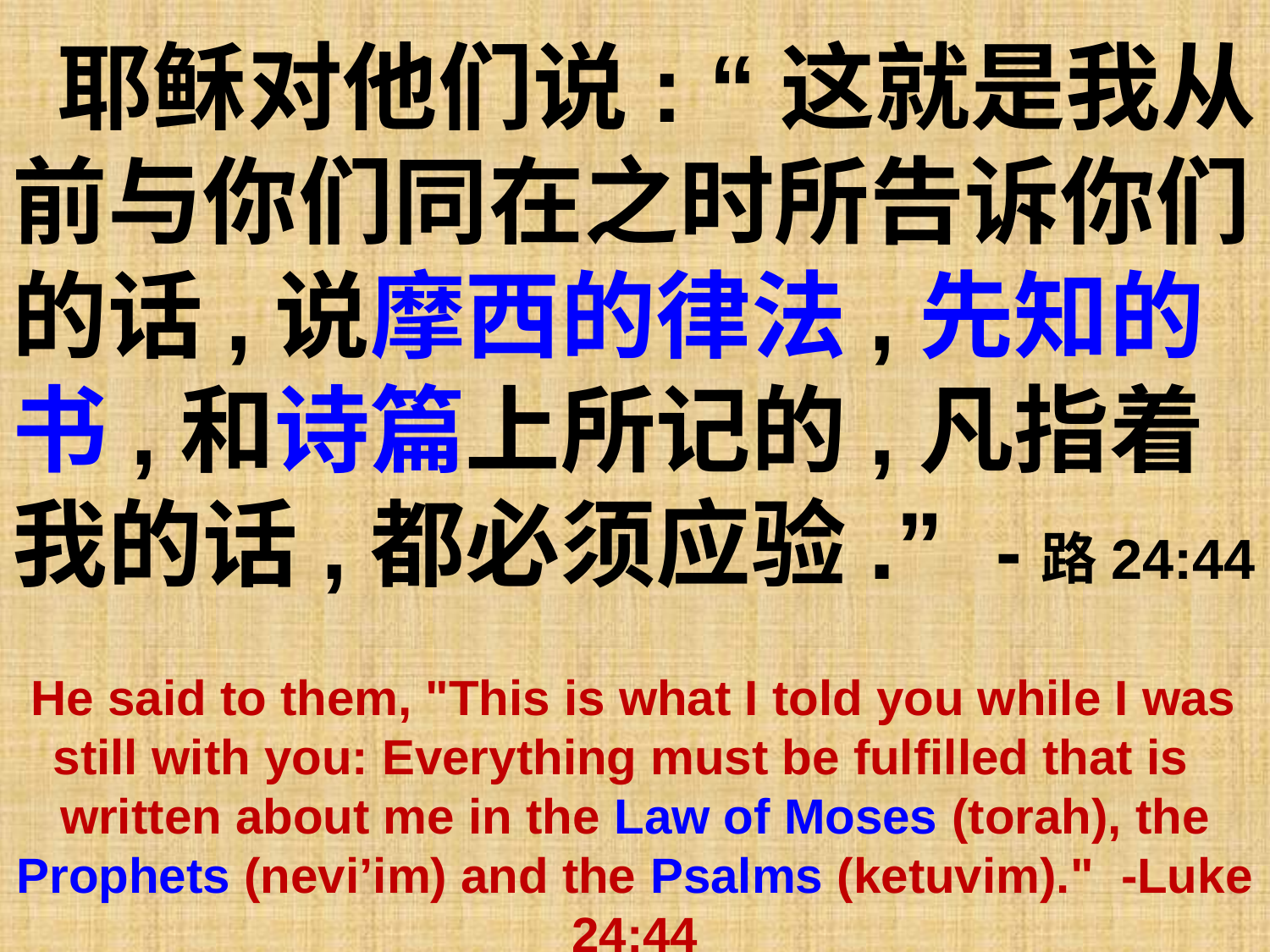

耶稣对他们说: “这就是我从前与你们同在之时所告诉你们的话,说摩西的律法,先知的书,和诗篇上所记的,凡指着我的话,都必须应验.”  -路24:44

 He said to them, "This is what I told you while I was  still with you: Everything must be fulfilled that is   written about me in the Law of Moses (torah), the Prophets (nevi’im) and the Psalms (ketuvim)."  -Luke 24:44